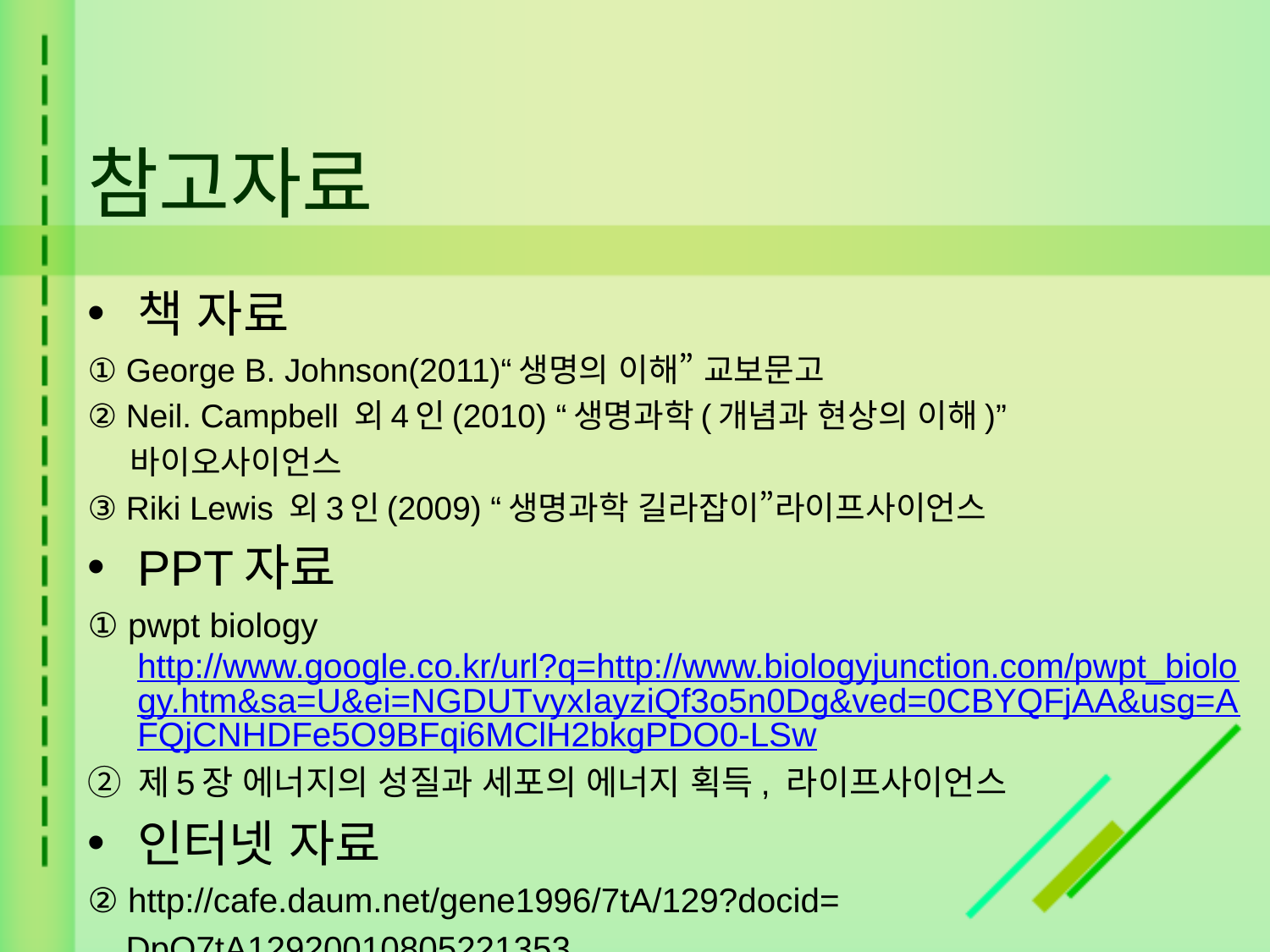

# 참고자료
책 자료
① George B. Johnson(2011)“생명의 이해” 교보문고
② Neil. Campbell 외4인(2010) “생명과학(개념과 현상의 이해)”
    바이오사이언스
③ Riki Lewis 외3인(2009) “생명과학 길라잡이”라이프사이언스
PPT자료
① pwpt biology http://www.google.co.kr/url?q=http://www.biologyjunction.com/pwpt_biology.htm&sa=U&ei=NGDUTvyxIayziQf3o5n0Dg&ved=0CBYQFjAA&usg=AFQjCNHDFe5O9BFqi6MClH2bkgPDO0-LSw
② 제5장 에너지의 성질과 세포의 에너지 획득, 라이프사이언스
인터넷 자료
② http://cafe.daum.net/gene1996/7tA/129?docid=
    DpQ7tA12920010805221353